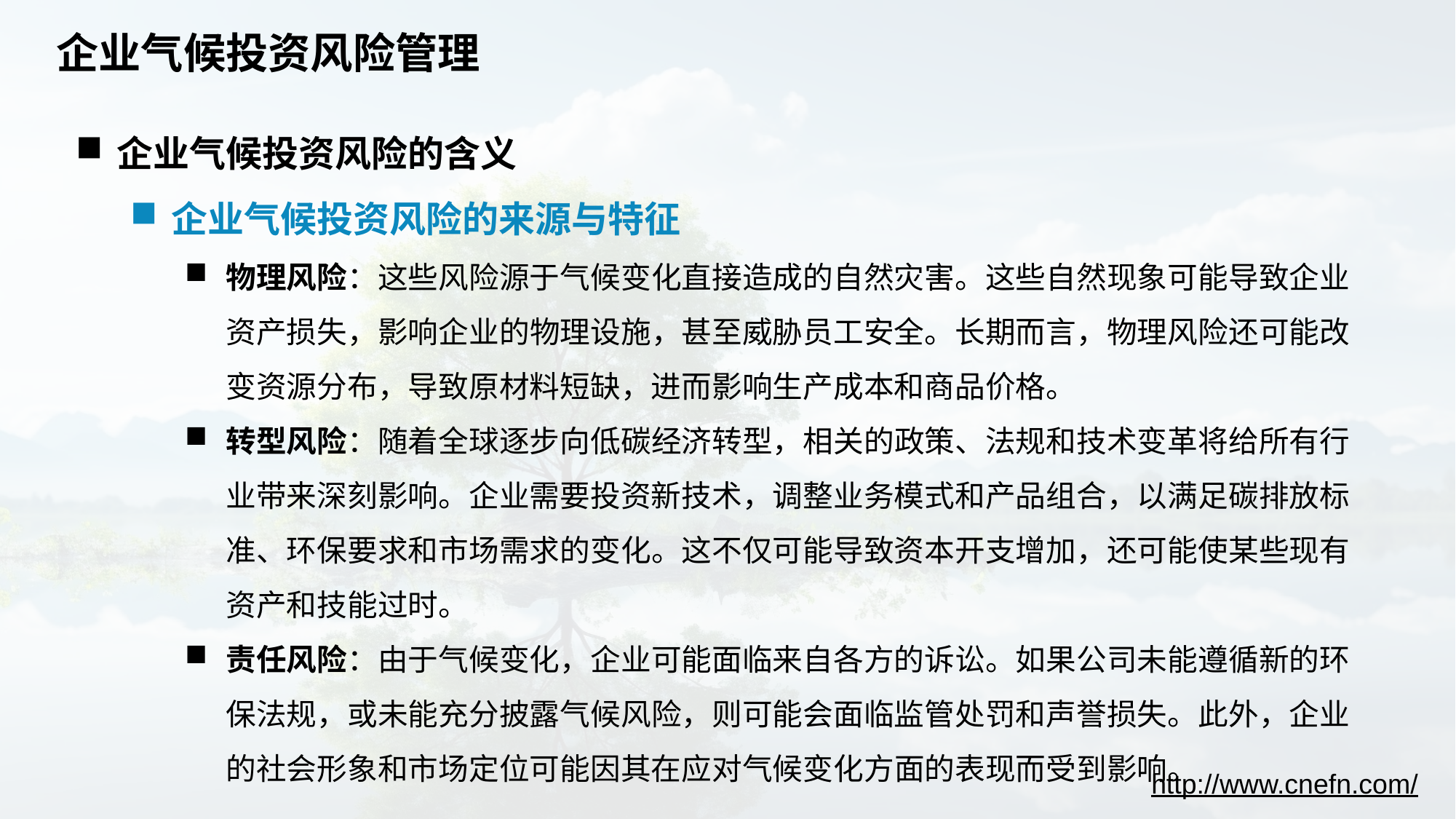

# 企业气候投资风险管理
企业气候投资风险的含义
企业气候投资风险的来源与特征
物理风险：这些风险源于气候变化直接造成的自然灾害。这些自然现象可能导致企业资产损失，影响企业的物理设施，甚至威胁员工安全。长期而言，物理风险还可能改变资源分布，导致原材料短缺，进而影响生产成本和商品价格。
转型风险：随着全球逐步向低碳经济转型，相关的政策、法规和技术变革将给所有行业带来深刻影响。企业需要投资新技术，调整业务模式和产品组合，以满足碳排放标准、环保要求和市场需求的变化。这不仅可能导致资本开支增加，还可能使某些现有资产和技能过时。
责任风险：由于气候变化，企业可能面临来自各方的诉讼。如果公司未能遵循新的环保法规，或未能充分披露气候风险，则可能会面临监管处罚和声誉损失。此外，企业的社会形象和市场定位可能因其在应对气候变化方面的表现而受到影响。